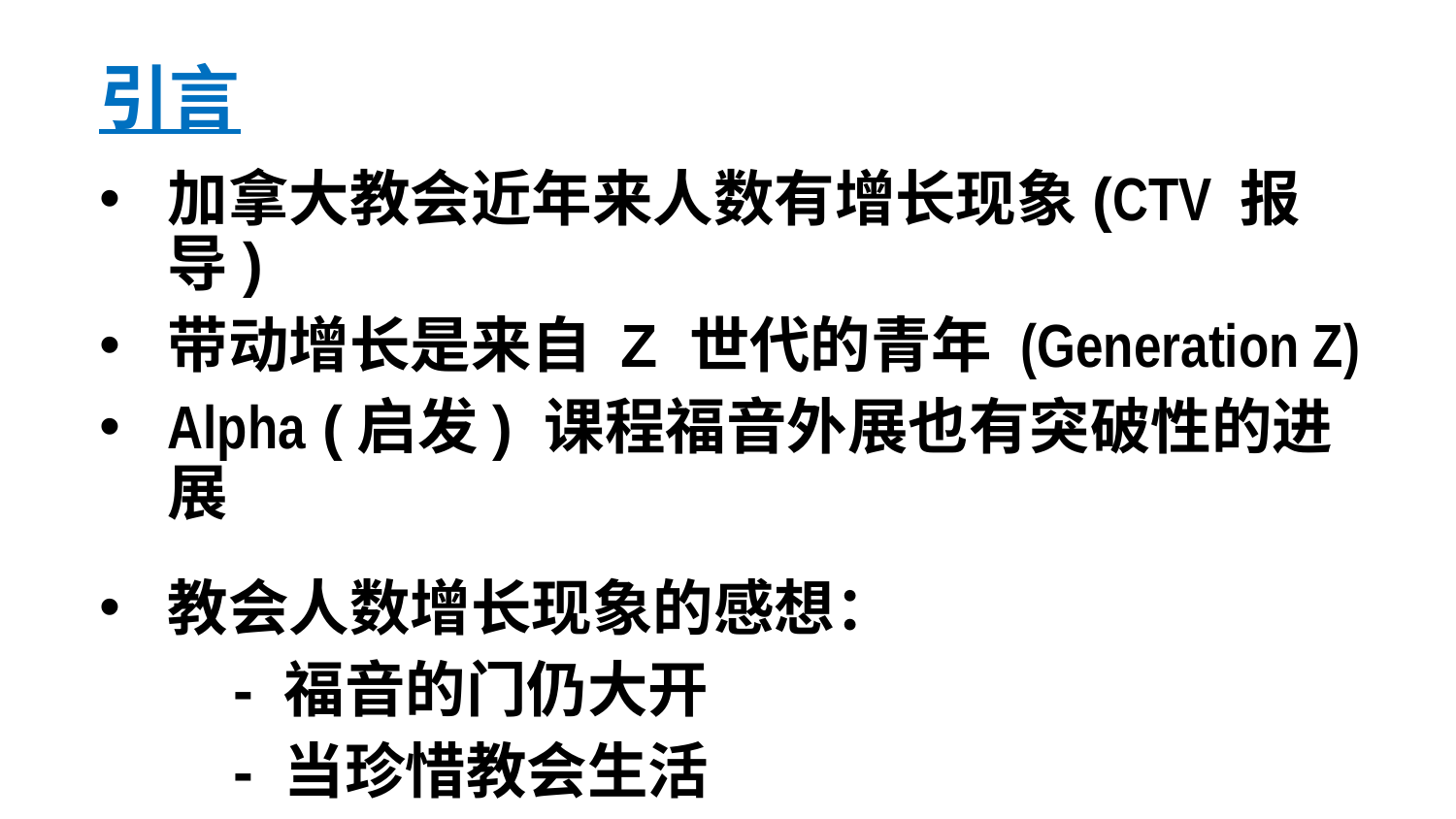

# 引言
加拿大教会近年来人数有增长现象(CTV 报导)
带动增长是来自 Z 世代的青年 (Generation Z)
Alpha (启发) 课程福音外展也有突破性的进展

教会人数增长现象的感想：
        - 福音的门仍大开
        - 当珍惜教会生活

当爱我主教会的三大理由: